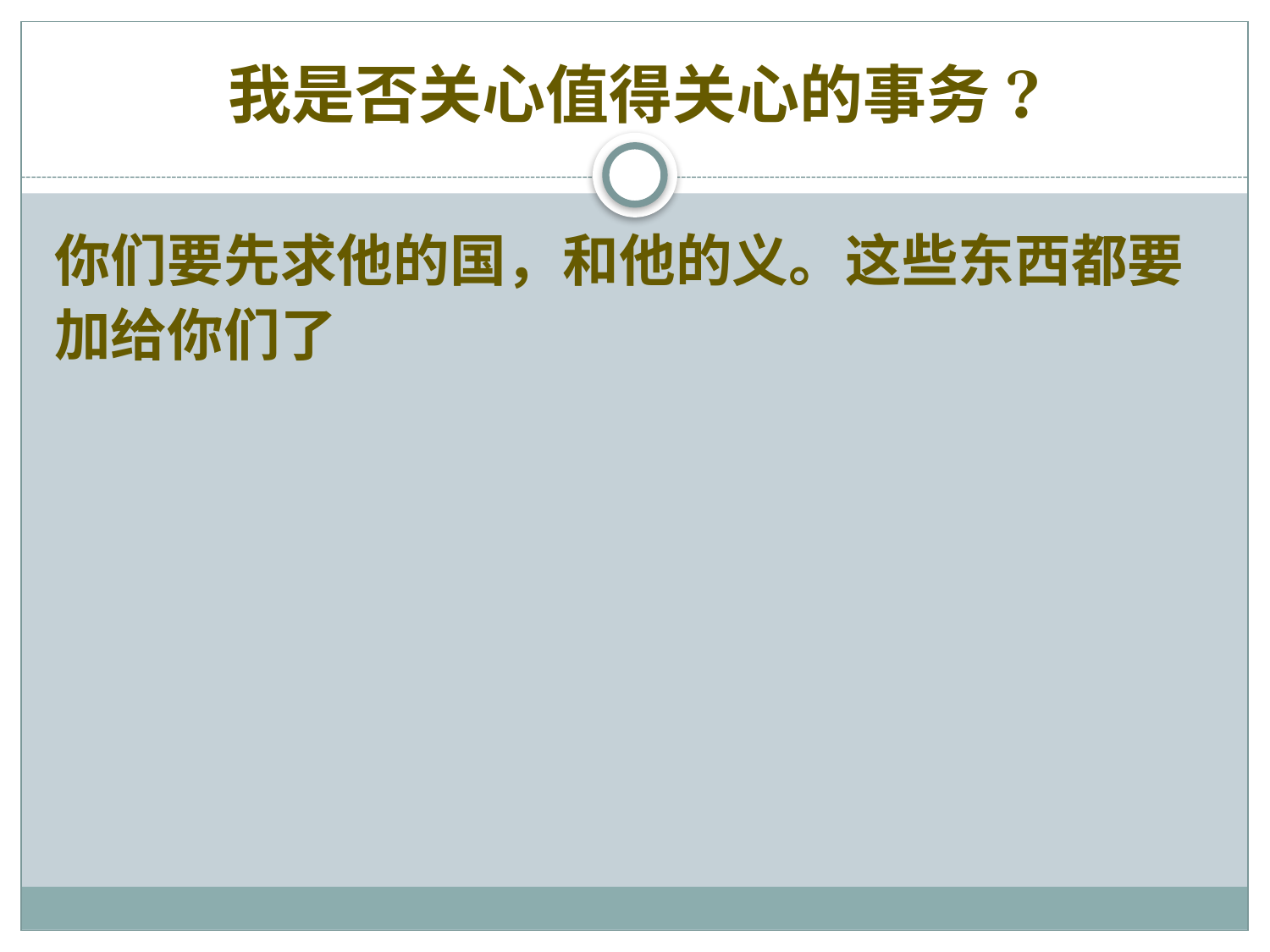

# 我是否关心值得关心的事务?
你们要先求他的国，和他的义。这些东西都要加给你们了